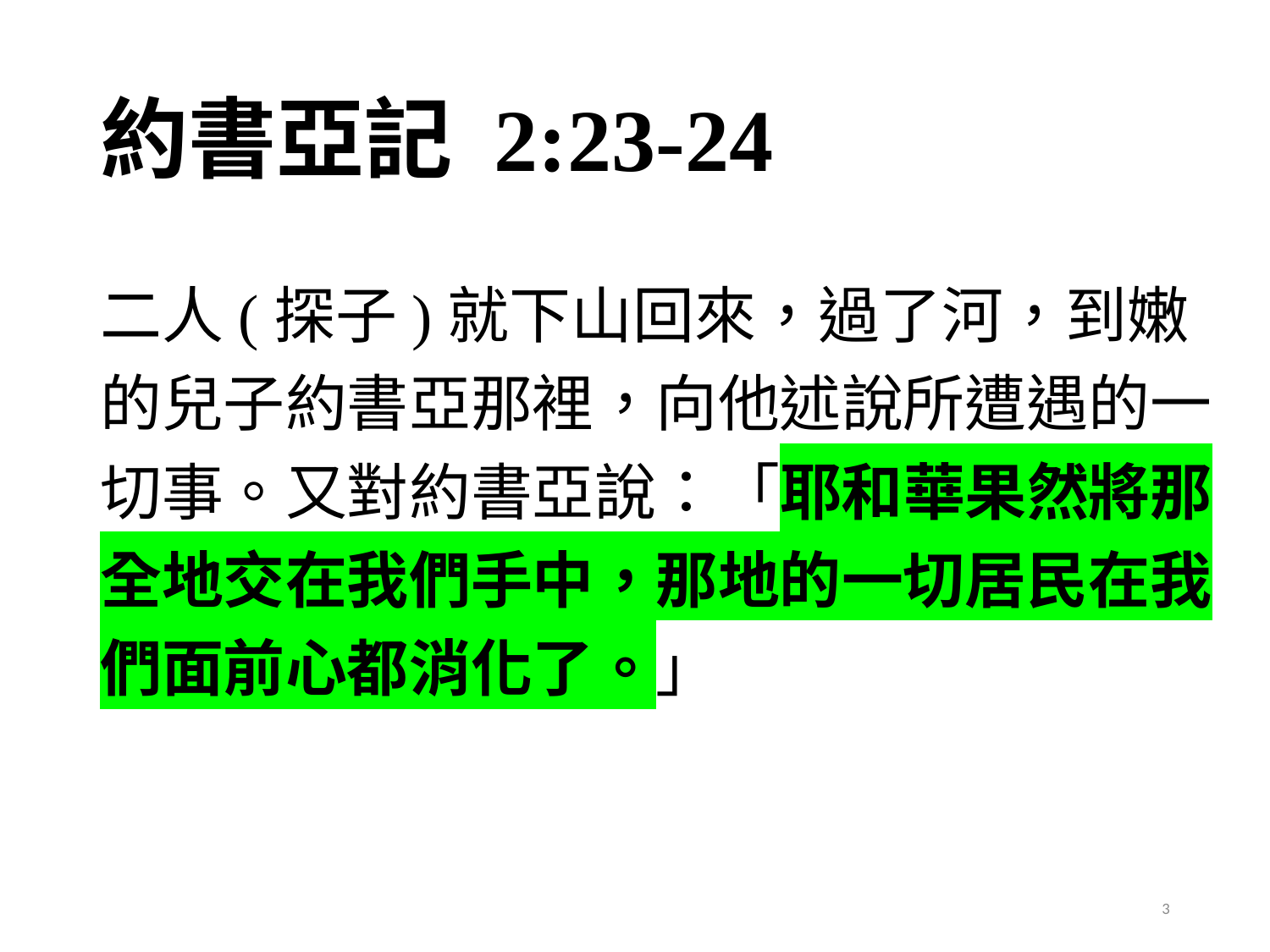

# 約書亞記 2:23-24
二人(探子)就下山回來，過了河，到嫩的兒子約書亞那裡，向他述說所遭遇的一切事。又對約書亞說：「耶和華果然將那全地交在我們手中，那地的一切居民在我們面前心都消化了。」
3